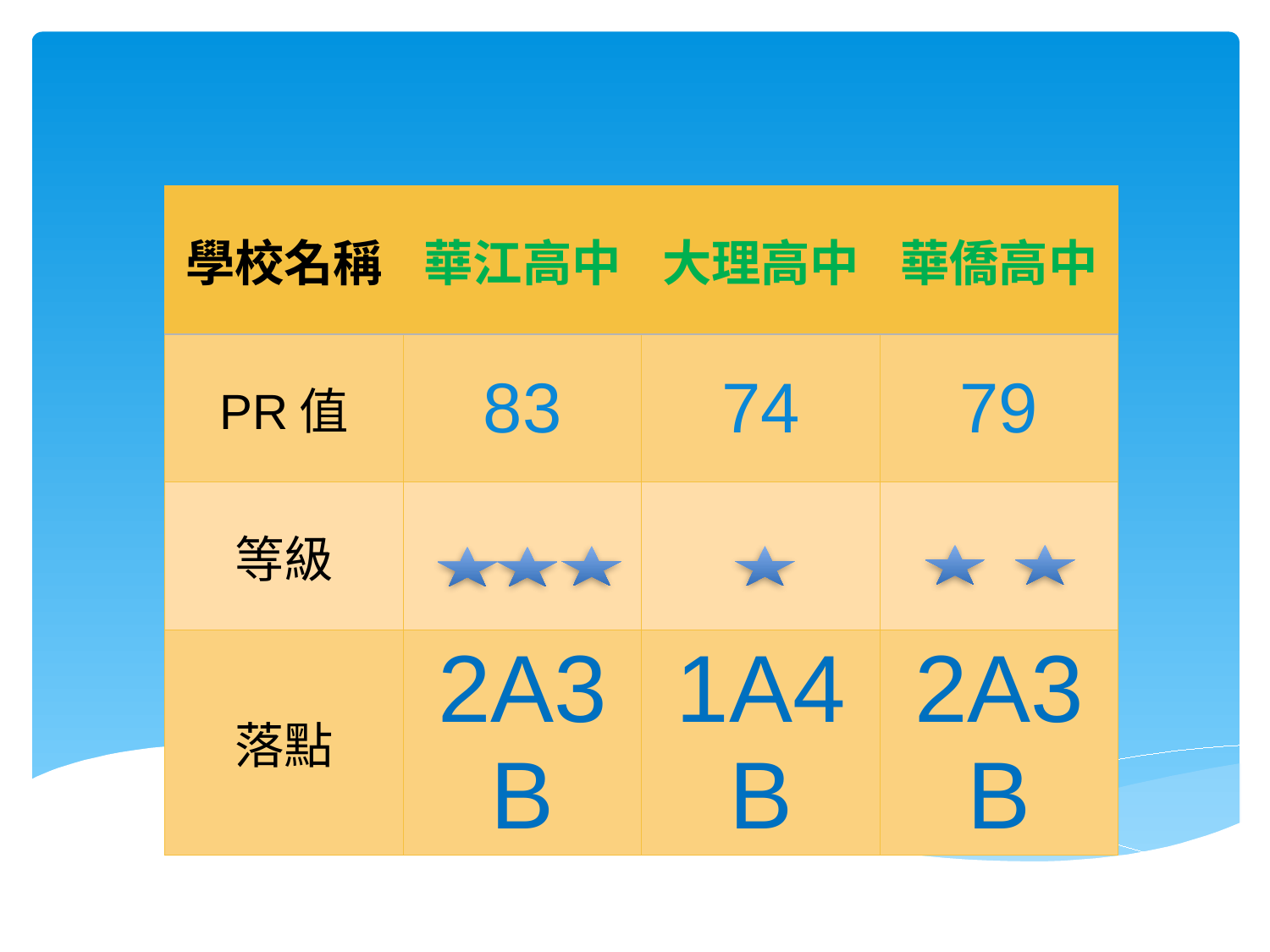

| 學校名稱 | 華江高中 | 大理高中 | 華僑高中 |
| --- | --- | --- | --- |
| PR值 | 83 | 74 | 79 |
| 等級 |  |  |  |
| 落點 | 2A3B | 1A4B | 2A3B |